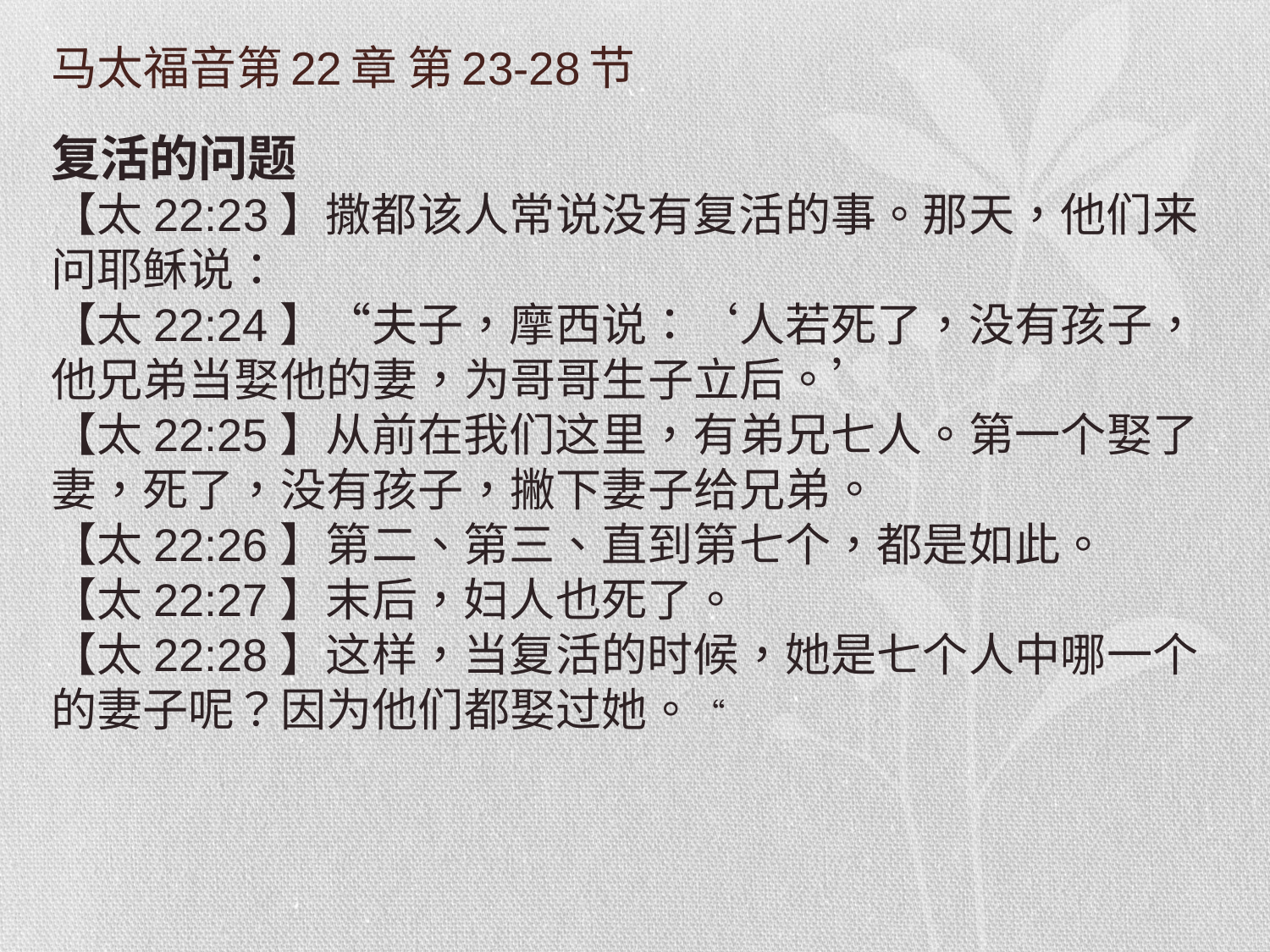

# 马太福音第22章 第23-28节
复活的问题
【太22:23】撒都该人常说没有复活的事。那天，他们来问耶稣说：
【太22:24】“夫子，摩西说：‘人若死了，没有孩子，他兄弟当娶他的妻，为哥哥生子立后。’
【太22:25】从前在我们这里，有弟兄七人。第一个娶了妻，死了，没有孩子，撇下妻子给兄弟。
【太22:26】第二、第三、直到第七个，都是如此。
【太22:27】末后，妇人也死了。
【太22:28】这样，当复活的时候，她是七个人中哪一个的妻子呢？因为他们都娶过她。“